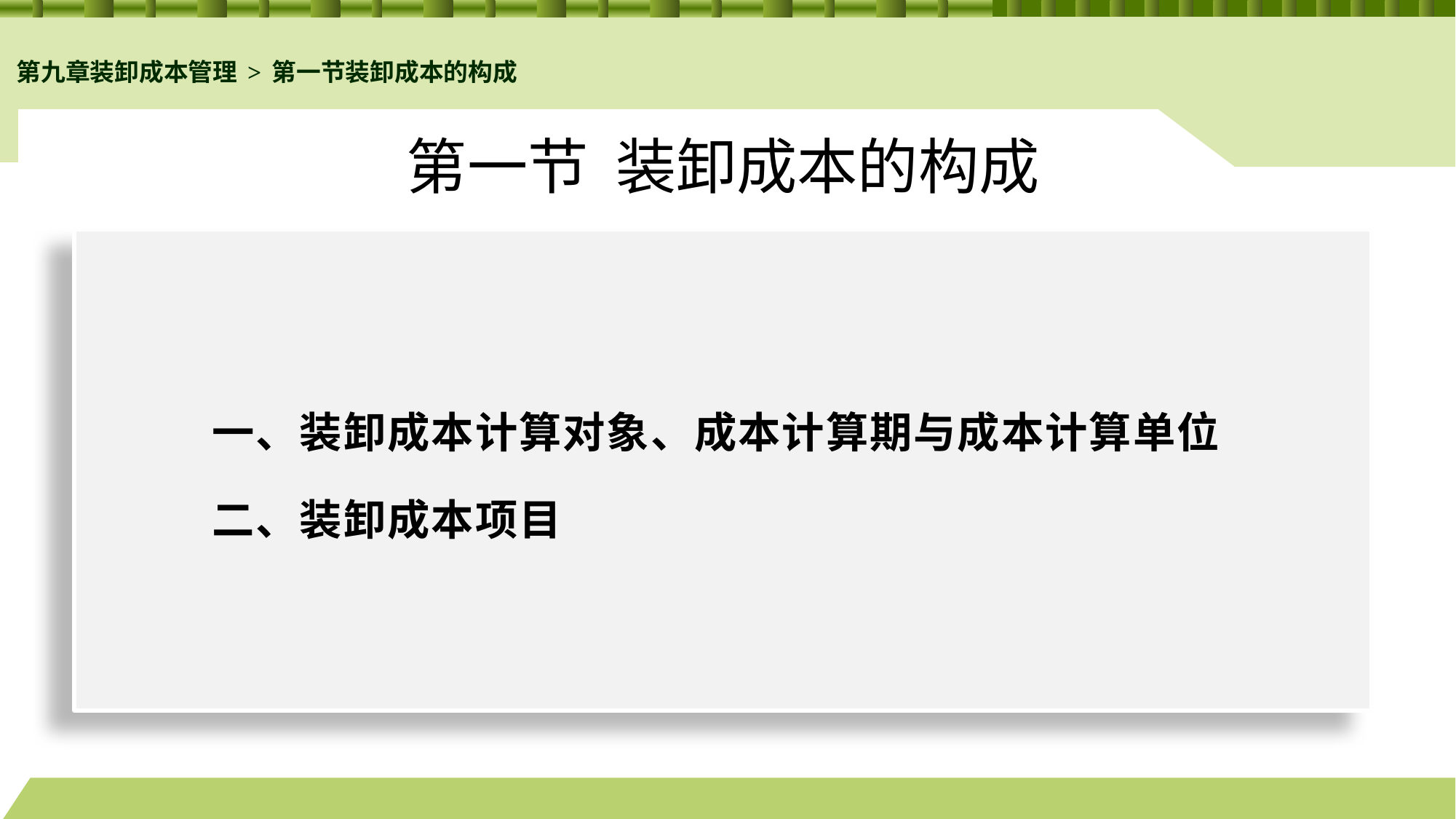

第九章装卸成本管理>第一节装卸成本的构成
# 第一节  装卸成本的构成
一、装卸成本计算对象、成本计算期与成本计算单位
二、装卸成本项目